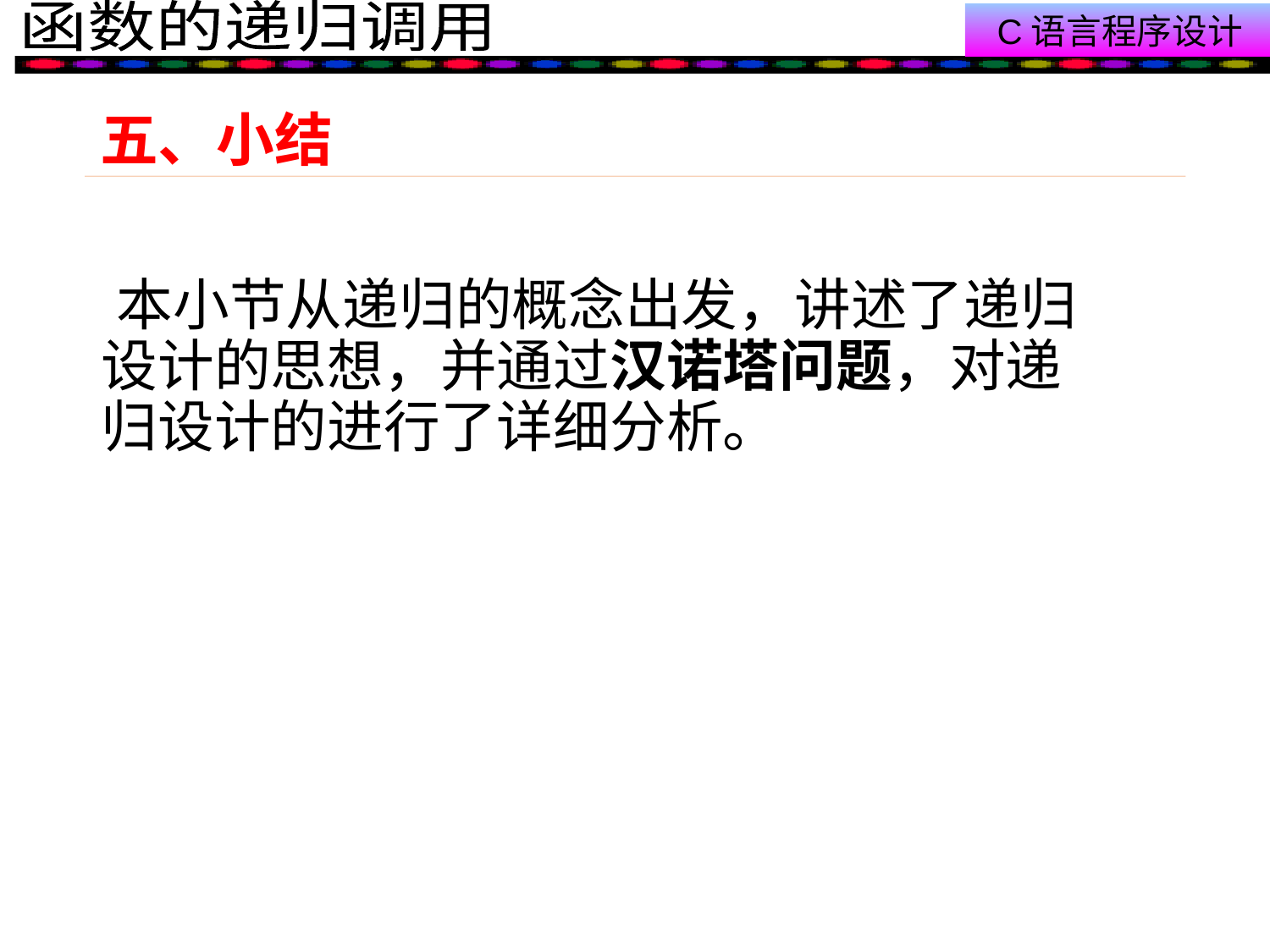

# 五、小结

  本小节从递归的概念出发，讲述了递归设计的思想，并通过汉诺塔问题，对递归设计的进行了详细分析。